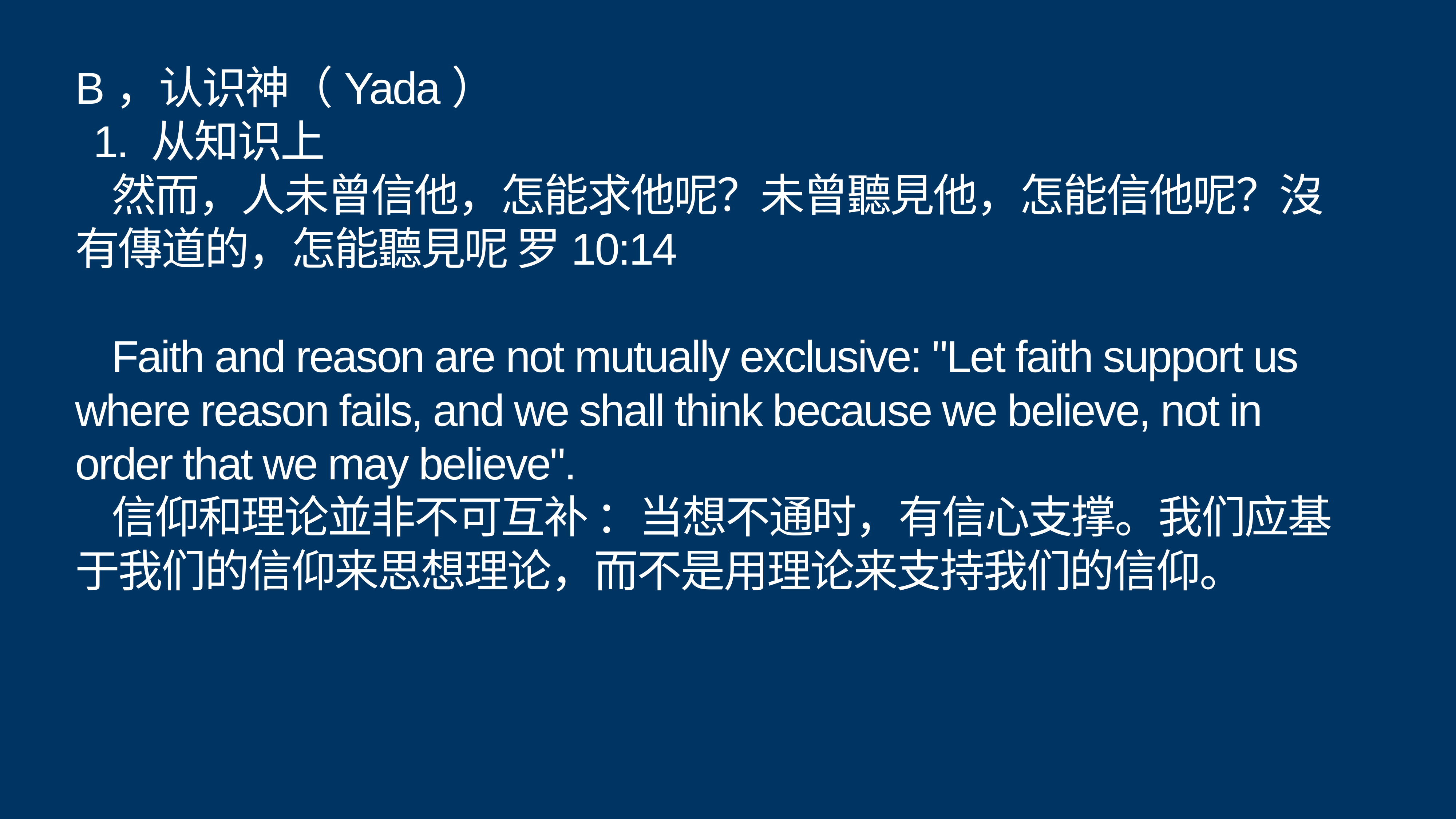

# B，认识神（Yada）
1. 从知识上
然而，人未曾信他，怎能求他呢？未曾聽見他，怎能信他呢？沒有傳道的，怎能聽見呢 罗10:14

Faith and reason are not mutually exclusive: "Let faith support us where reason fails, and we shall think because we believe, not in order that we may believe".
信仰和理论並非不可互补 ：当想不通时，有信心支撑。我们应基于我们的信仰来思想理论，而不是用理论来支持我们的信仰。